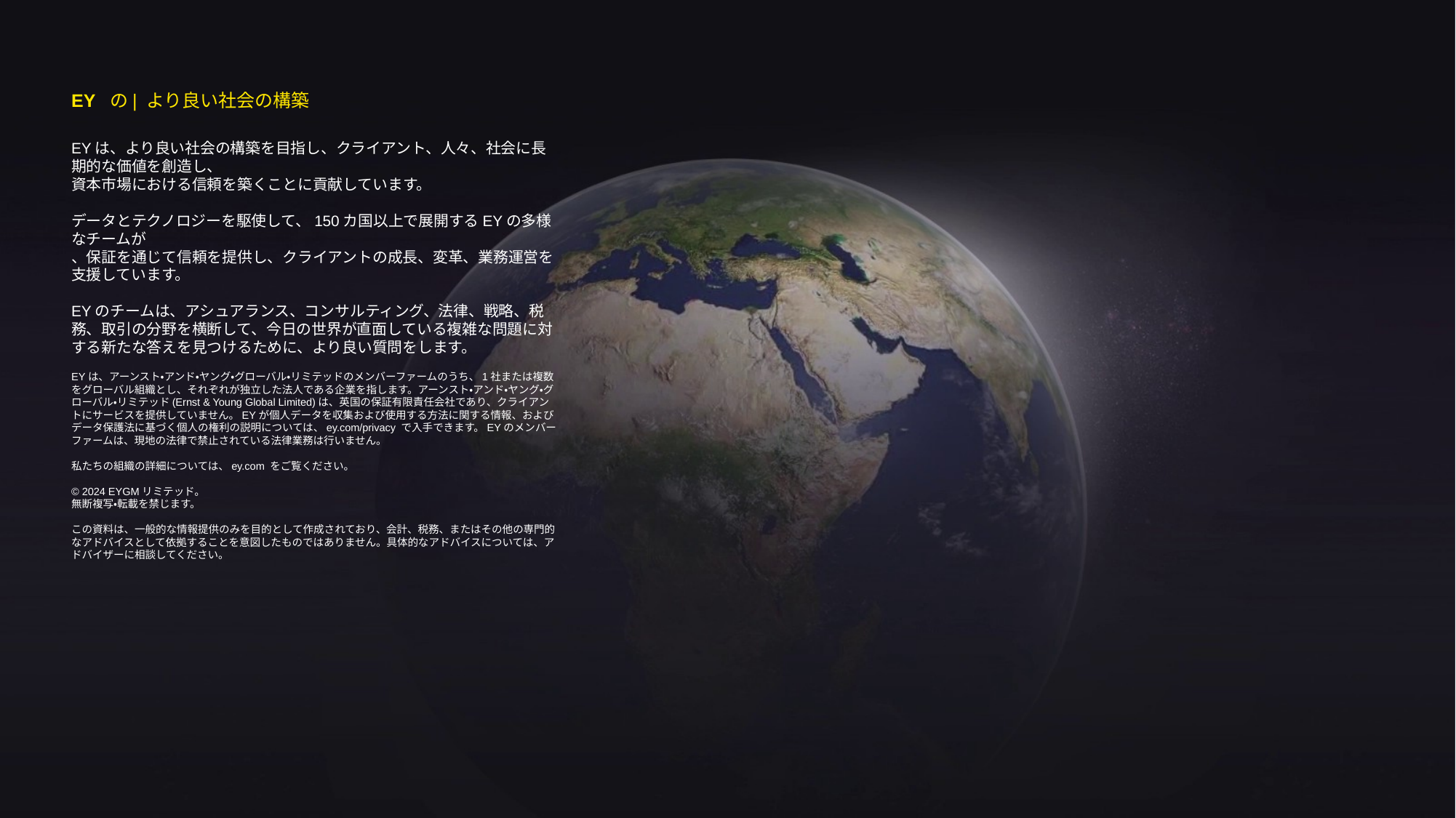

EY  の| より良い社会の構築

EYは、より良い社会の構築を目指し、クライアント、人々、社会に長期的な価値を創造し、
資本市場における信頼を築くことに貢献しています。

データとテクノロジーを駆使して、150カ国以上で展開するEYの多様なチームが
、保証を通じて信頼を提供し、クライアントの成長、変革、業務運営を支援しています。

EYのチームは、アシュアランス、コンサルティング、法律、戦略、税務、取引の分野を横断して、今日の世界が直面している複雑な問題に対する新たな答えを見つけるために、より良い質問をします。
EYは、アーンスト・アンド・ヤング・グローバル・リミテッドのメンバーファームのうち、1社または複数をグローバル組織とし、それぞれが独立した法人である企業を指します。アーンスト・アンド・ヤング・グローバル・リミテッド(Ernst & Young Global Limited)は、英国の保証有限責任会社であり、クライアントにサービスを提供していません。EYが個人データを収集および使用する方法に関する情報、およびデータ保護法に基づく個人の権利の説明については、ey.com/privacy で入手できます。EYのメンバーファームは、現地の法律で禁止されている法律業務は行いません。

私たちの組織の詳細については、ey.com をご覧ください。

© 2024 EYGMリミテッド。
無断複写・転載を禁じます。

この資料は、一般的な情報提供のみを目的として作成されており、会計、税務、またはその他の専門的なアドバイスとして依拠することを意図したものではありません。具体的なアドバイスについては、アドバイザーに相談してください。